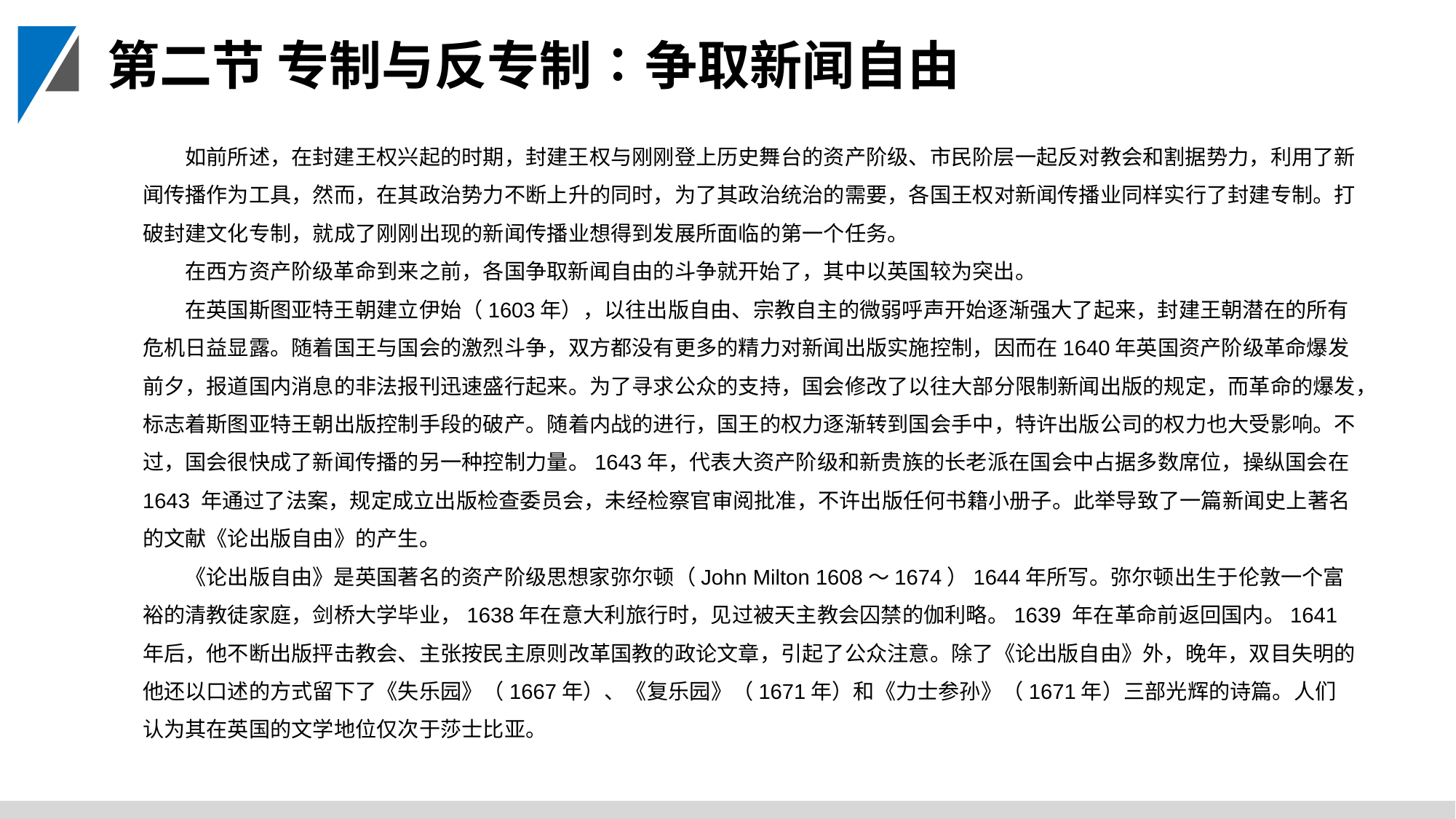

第二节 专制与反专制∶争取新闻自由
如前所述，在封建王权兴起的时期，封建王权与刚刚登上历史舞台的资产阶级、市民阶层一起反对教会和割据势力，利用了新闻传播作为工具，然而，在其政治势力不断上升的同时，为了其政治统治的需要，各国王权对新闻传播业同样实行了封建专制。打破封建文化专制，就成了刚刚出现的新闻传播业想得到发展所面临的第一个任务。
在西方资产阶级革命到来之前，各国争取新闻自由的斗争就开始了，其中以英国较为突出。
在英国斯图亚特王朝建立伊始（1603年），以往出版自由、宗教自主的微弱呼声开始逐渐强大了起来，封建王朝潜在的所有危机日益显露。随着国王与国会的激烈斗争，双方都没有更多的精力对新闻出版实施控制，因而在1640年英国资产阶级革命爆发前夕，报道国内消息的非法报刊迅速盛行起来。为了寻求公众的支持，国会修改了以往大部分限制新闻出版的规定，而革命的爆发，标志着斯图亚特王朝出版控制手段的破产。随着内战的进行，国王的权力逐渐转到国会手中，特许出版公司的权力也大受影响。不过，国会很快成了新闻传播的另一种控制力量。1643年，代表大资产阶级和新贵族的长老派在国会中占据多数席位，操纵国会在 1643 年通过了法案，规定成立出版检查委员会，未经检察官审阅批准，不许出版任何书籍小册子。此举导致了一篇新闻史上著名的文献《论出版自由》的产生。
《论出版自由》是英国著名的资产阶级思想家弥尔顿（John Milton 1608～1674）1644年所写。弥尔顿出生于伦敦一个富裕的清教徒家庭，剑桥大学毕业，1638年在意大利旅行时，见过被天主教会囚禁的伽利略。1639 年在革命前返回国内。1641年后，他不断出版抨击教会、主张按民主原则改革国教的政论文章，引起了公众注意。除了《论出版自由》外，晚年，双目失明的他还以口述的方式留下了《失乐园》（1667年）、《复乐园》（1671年）和《力士参孙》（1671年）三部光辉的诗篇。人们认为其在英国的文学地位仅次于莎士比亚。